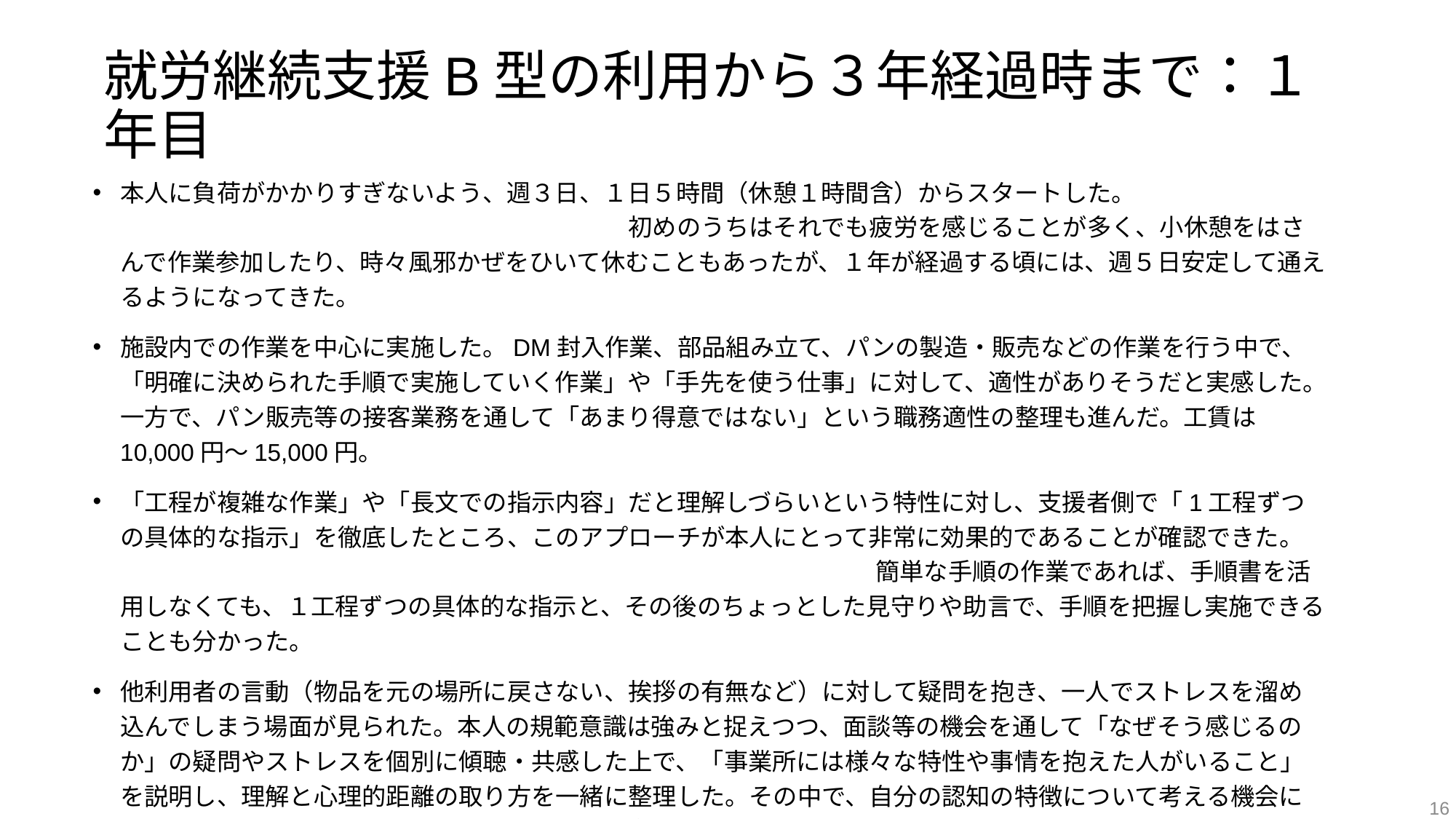

# 就労継続支援B型の利用から３年経過時まで：１年目
本人に負荷がかかりすぎないよう、週３日、１日５時間（休憩１時間含）からスタートした。　　　　　　　　　　　　　　　　　　　　　　　　　　　　初めのうちはそれでも疲労を感じることが多く、小休憩をはさんで作業参加したり、時々風邪かぜをひいて休むこともあったが、１年が経過する頃には、週５日安定して通えるようになってきた。
施設内での作業を中心に実施した。DM封入作業、部品組み立て、パンの製造・販売などの作業を行う中で、「明確に決められた手順で実施していく作業」や「手先を使う仕事」に対して、適性がありそうだと実感した。一方で、パン販売等の接客業務を通して「あまり得意ではない」という職務適性の整理も進んだ。工賃は10,000円～15,000円。
「工程が複雑な作業」や「長文での指示内容」だと理解しづらいという特性に対し、支援者側で「1工程ずつの具体的な指示」を徹底したところ、このアプローチが本人にとって非常に効果的であることが確認できた。　　　　　　　　　　　　　　　　　　　　　　　　　　　　　　　 簡単な手順の作業であれば、手順書を活用しなくても、１工程ずつの具体的な指示と、その後のちょっとした見守りや助言で、手順を把握し実施できることも分かった。
他利用者の言動（物品を元の場所に戻さない、挨拶の有無など）に対して疑問を抱き、一人でストレスを溜め込んでしまう場面が見られた。本人の規範意識は強みと捉えつつ、面談等の機会を通して「なぜそう感じるのか」の疑問やストレスを個別に傾聴・共感した上で、「事業所には様々な特性や事情を抱えた人がいること」を説明し、理解と心理的距離の取り方を一緒に整理した。その中で、自分の認知の特徴について考える機会にもなっていった。　　　　　　　また、相手に直接危害を及ぼすことはないものの、一人で抱え込み疲弊しないよう、早めに支援者へ相談できる関係性の構築を目指した。さらに、「ストレスを感じたら7秒間の深呼吸で気持ちを整える」といった対処法を取り入れた。それでも解消しない場合は、支援者に相談して一旦その場を離れる等の対処を試した。
16